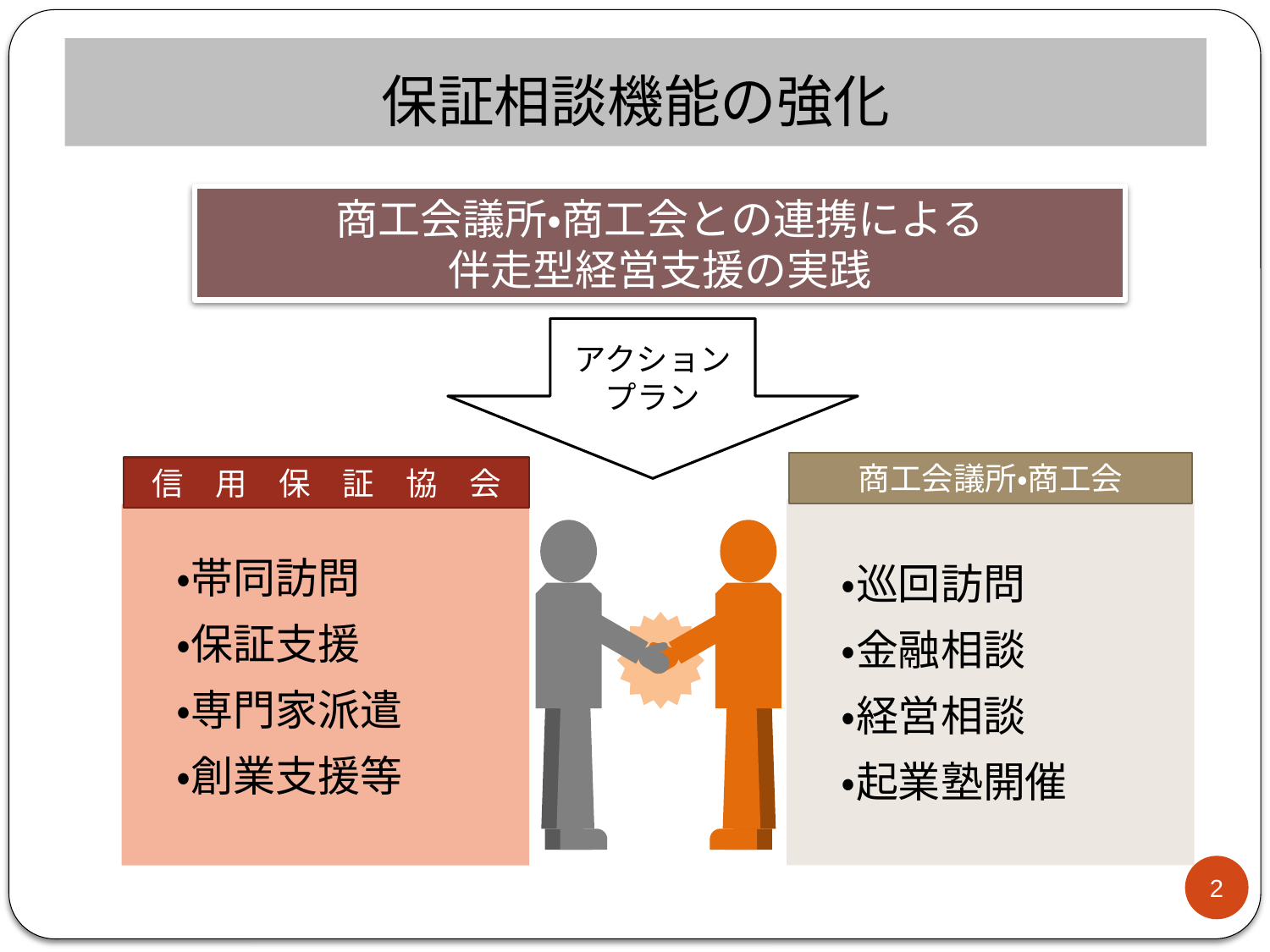

# 保証相談機能の強化

商工会議所・商工会との連携による
伴走型経営支援の実践
アクションプラン
商工会議所・商工会
信　用　保　証　協　会

　・巡回訪問
　・金融相談
　・経営相談
　・起業塾開催

　・帯同訪問
　・保証支援
　・専門家派遣
　・創業支援等

2